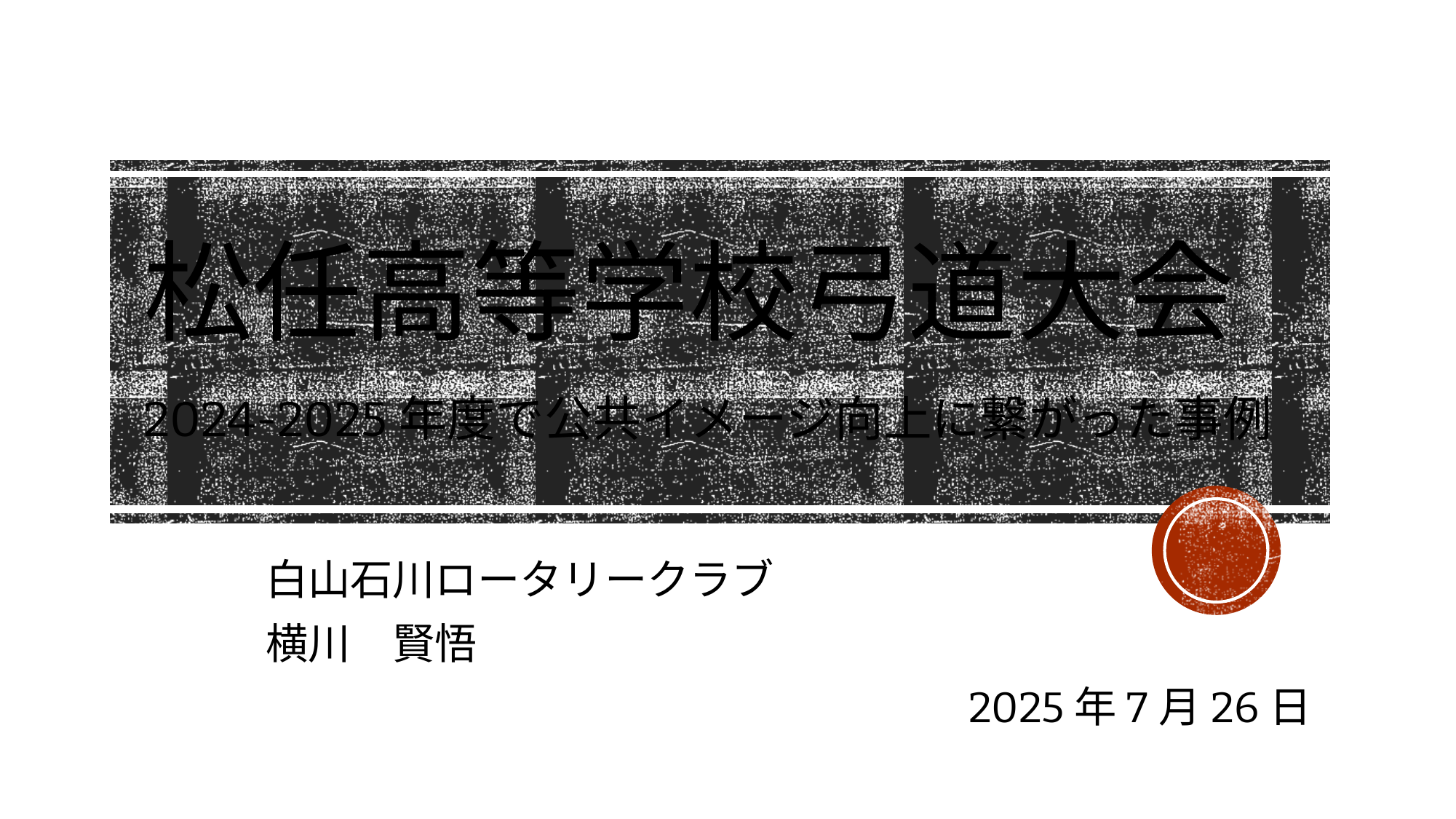

# 松任高等学校弓道大会 2024-2025年度で公共イメージ向上に繋がった事例
白山石川ロータリークラブ
横川　賢悟
2025年7月26日